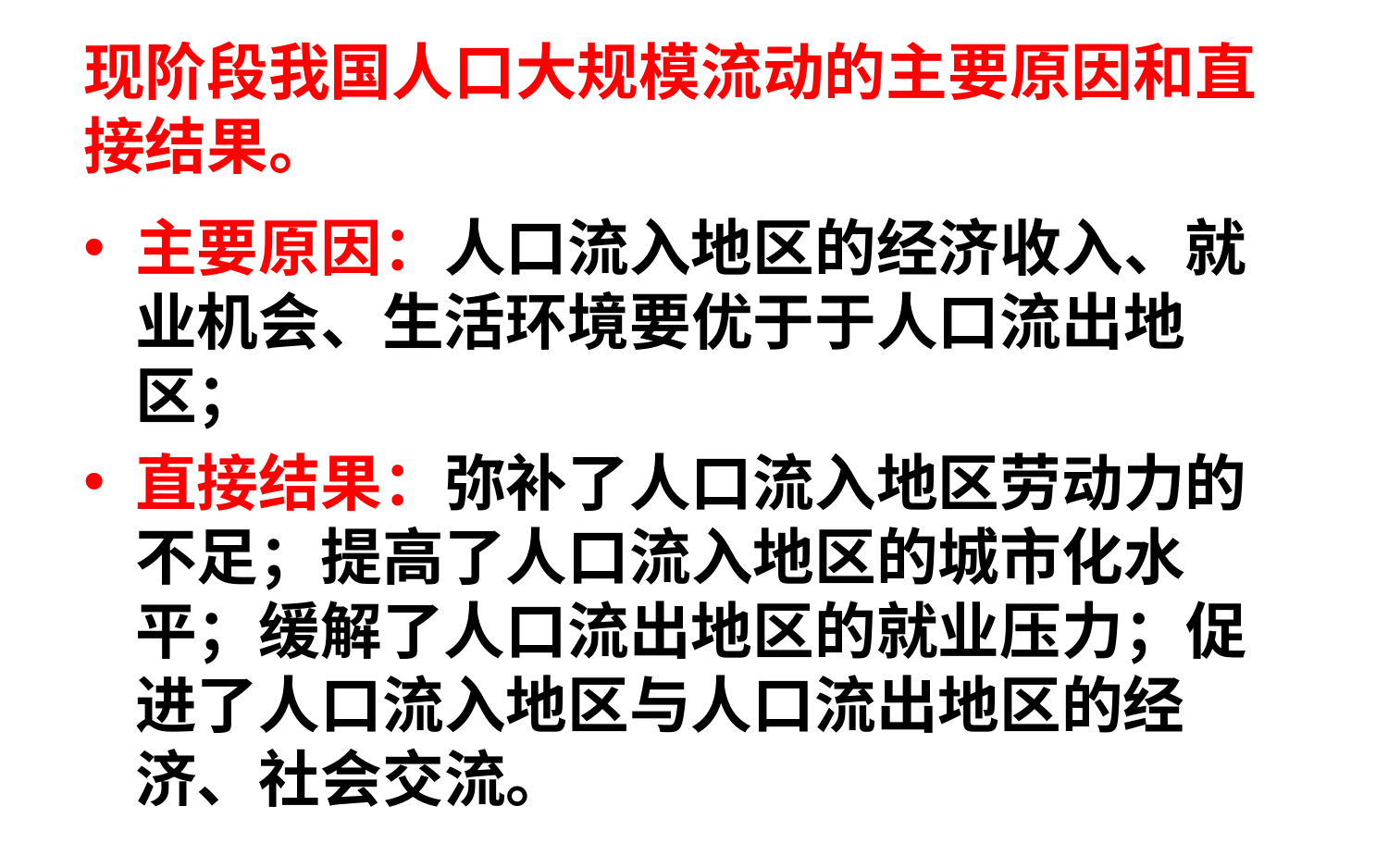

# 现阶段我国人口大规模流动的主要原因和直接结果。
主要原因：人口流入地区的经济收入、就业机会、生活环境要优于于人口流出地区；
直接结果：弥补了人口流入地区劳动力的不足；提高了人口流入地区的城市化水平；缓解了人口流出地区的就业压力；促进了人口流入地区与人口流出地区的经济、社会交流。